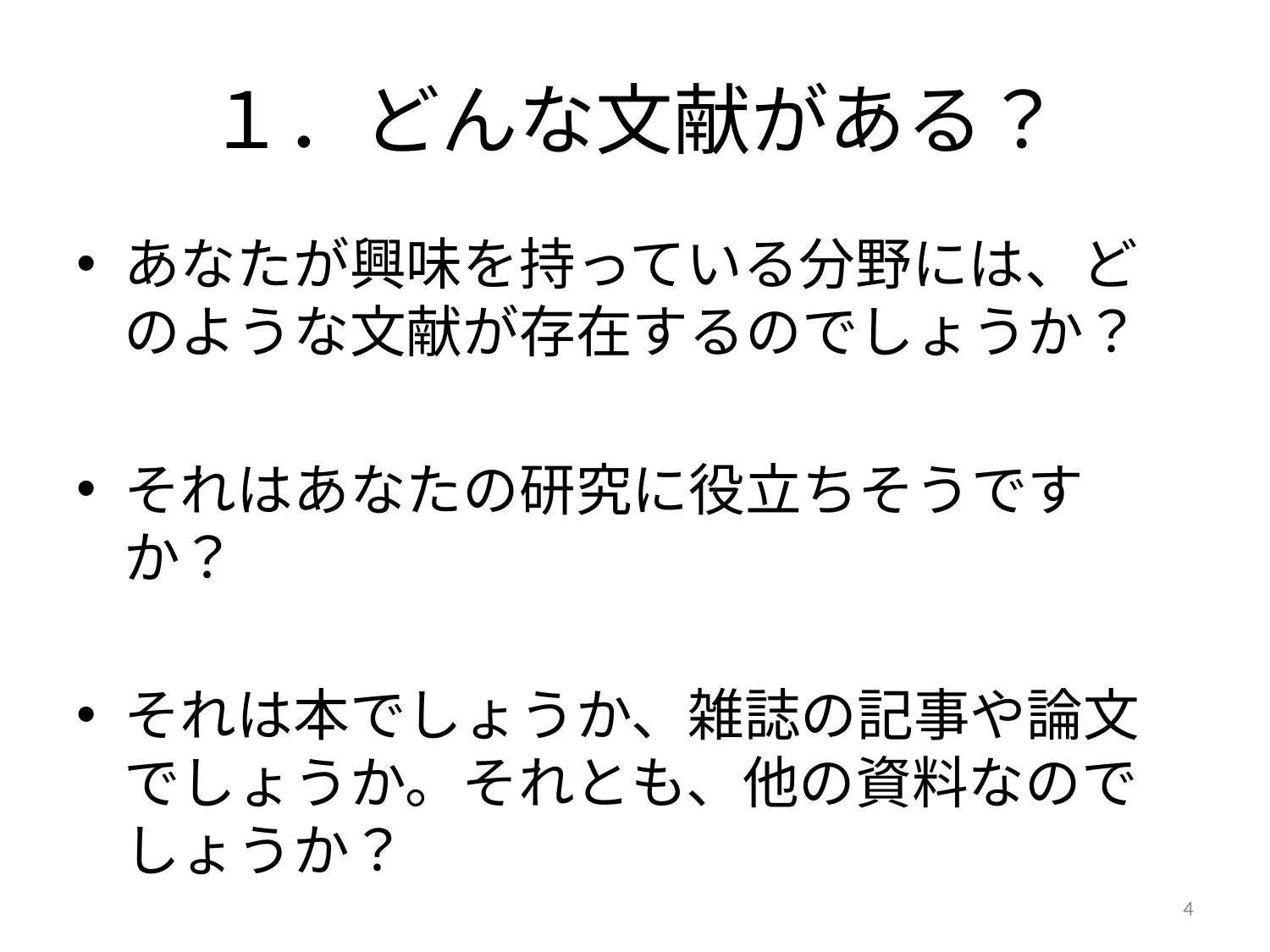

# １．どんな文献がある？
あなたが興味を持っている分野には、どのような文献が存在するのでしょうか？

それはあなたの研究に役立ちそうですか？

それは本でしょうか、雑誌の記事や論文でしょうか。それとも、他の資料なのでしょうか？

4